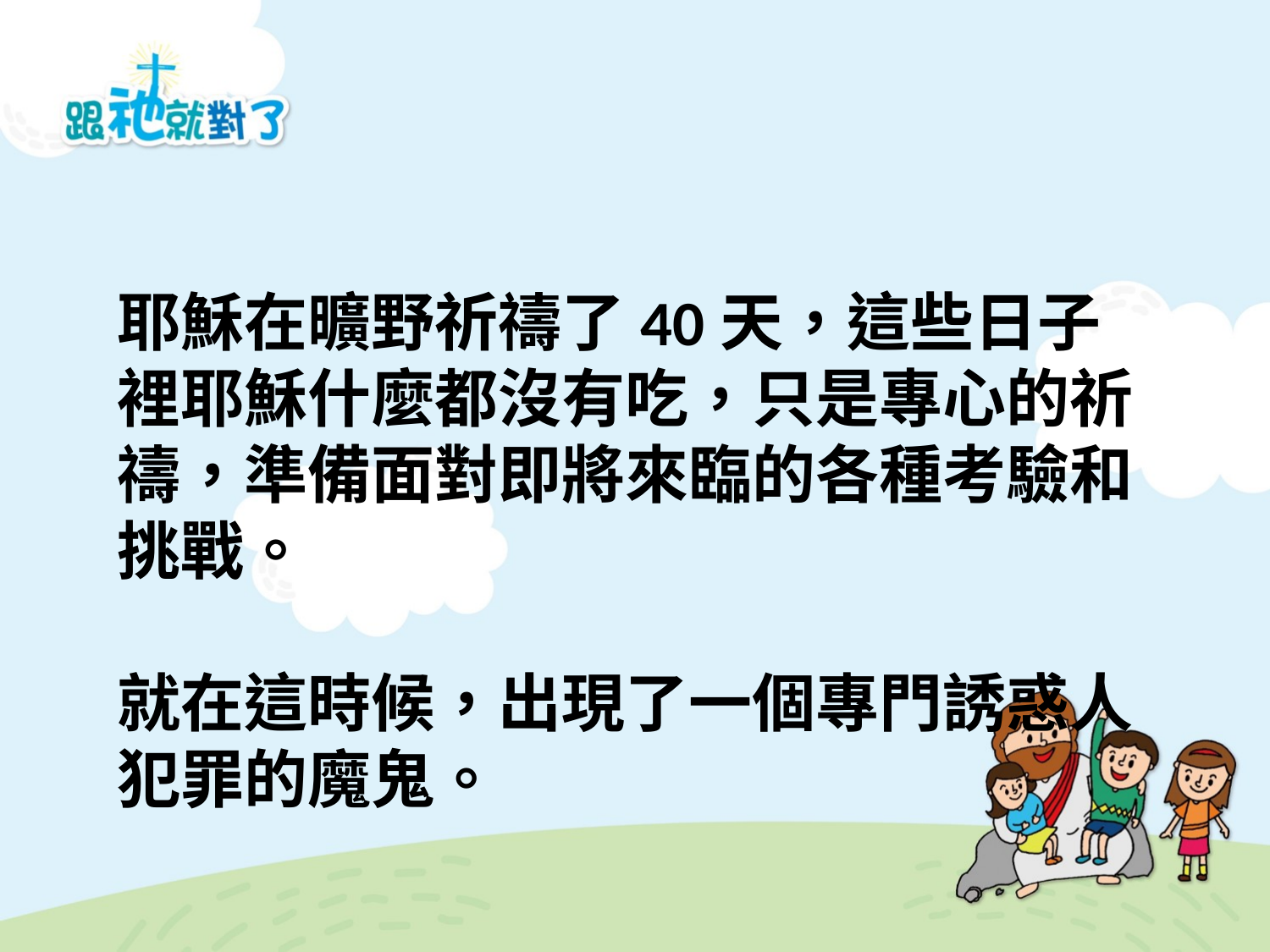

耶穌在曠野祈禱了40天，這些日子裡耶穌什麼都沒有吃，只是專心的祈禱，準備面對即將來臨的各種考驗和挑戰。

就在這時候，出現了一個專門誘惑人犯罪的魔鬼。